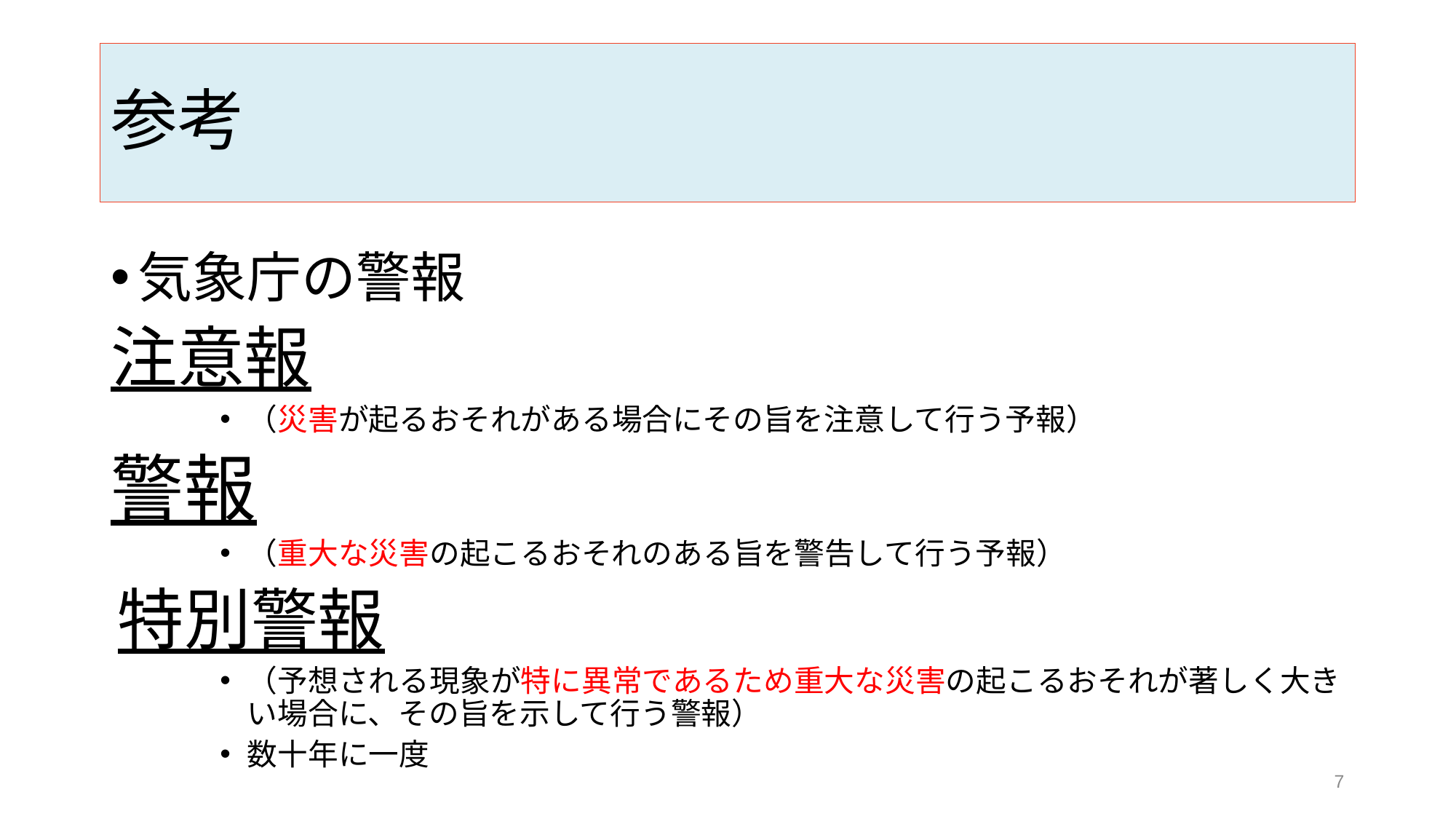

# 参考
気象庁の警報
注意報
（災害が起るおそれがある場合にその旨を注意して行う予報）
警報
（重大な災害の起こるおそれのある旨を警告して行う予報）
特別警報
（予想される現象が特に異常であるため重大な災害の起こるおそれが著しく大きい場合に、その旨を示して行う警報）
数十年に一度

7